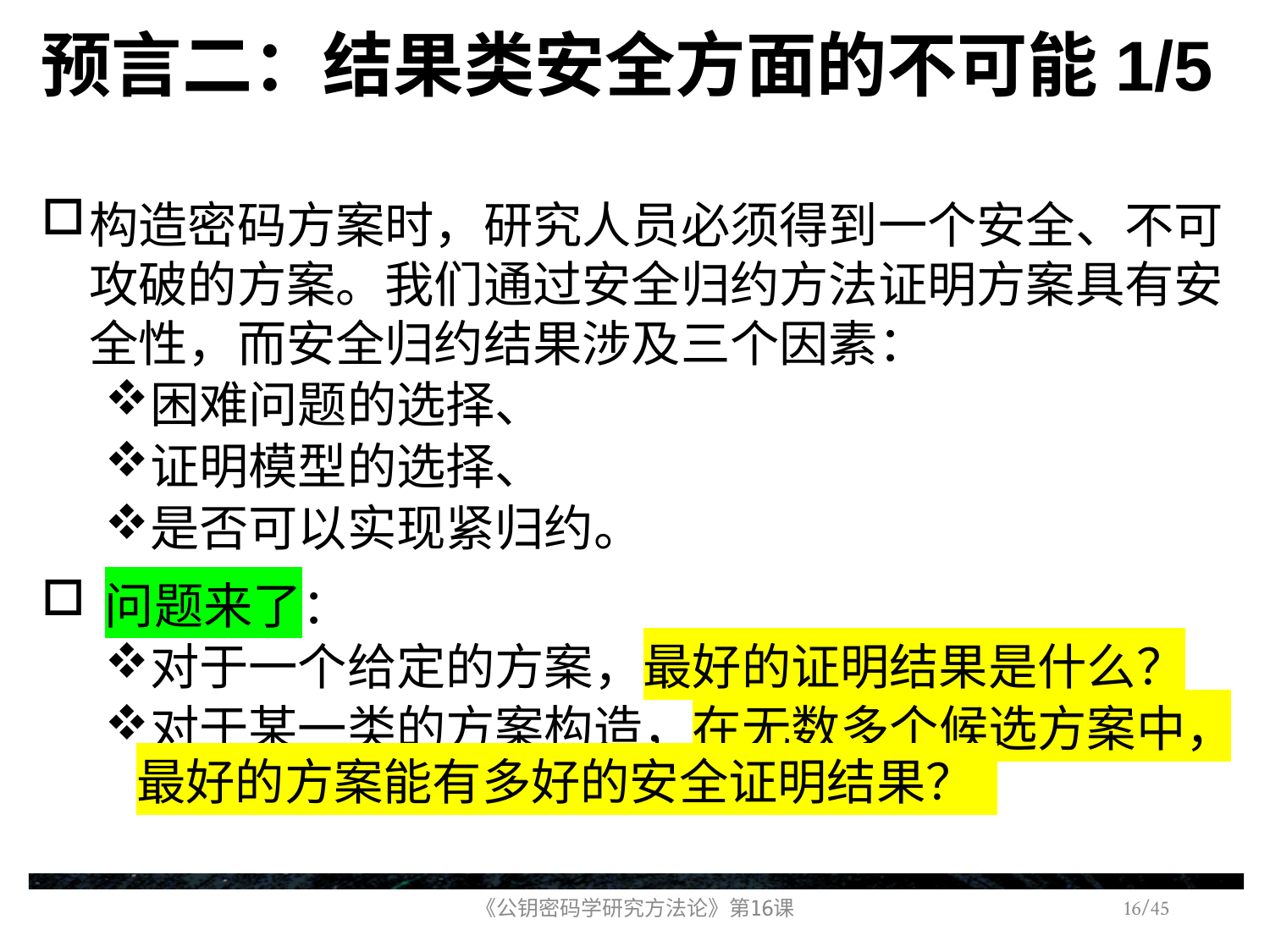

# 预言二：结果类安全方面的不可能1/5
构造密码方案时，研究人员必须得到一个安全、不可攻破的方案。我们通过安全归约方法证明方案具有安全性，而安全归约结果涉及三个因素：
困难问题的选择、
证明模型的选择、
是否可以实现紧归约。
问题来了：
对于一个给定的方案，最好的证明结果是什么？
对于某一类的方案构造，在无数多个候选方案中，最好的方案能有多好的安全证明结果？
《公钥密码学研究方法论》第16课
16/45